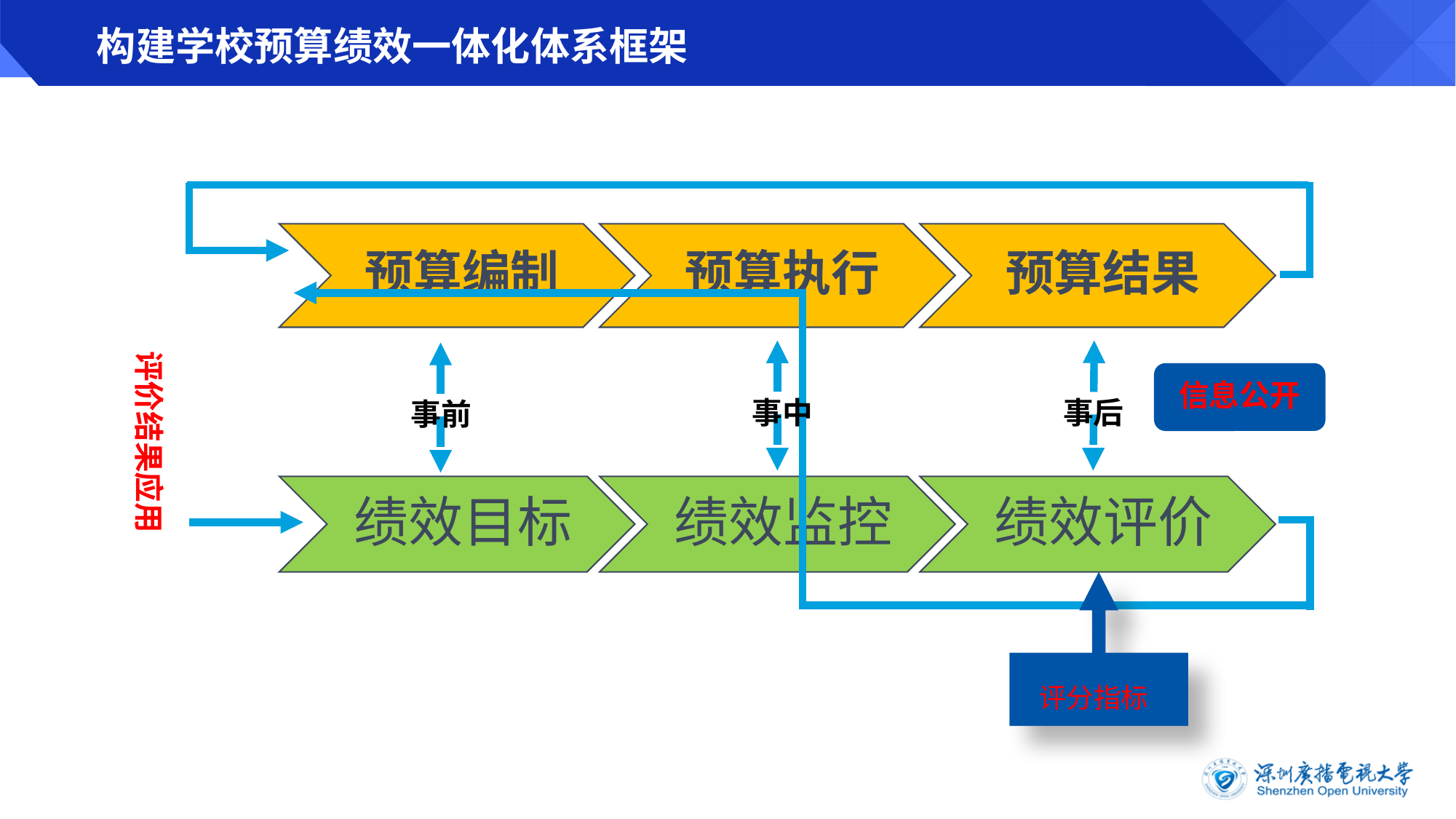

# 构建学校预算绩效一体化体系框架
预算编制
预算执行
预算结果
评价结果应用

信息公开
事中
事后
事前
绩效目标
绩效监控
绩效评价

评分指标